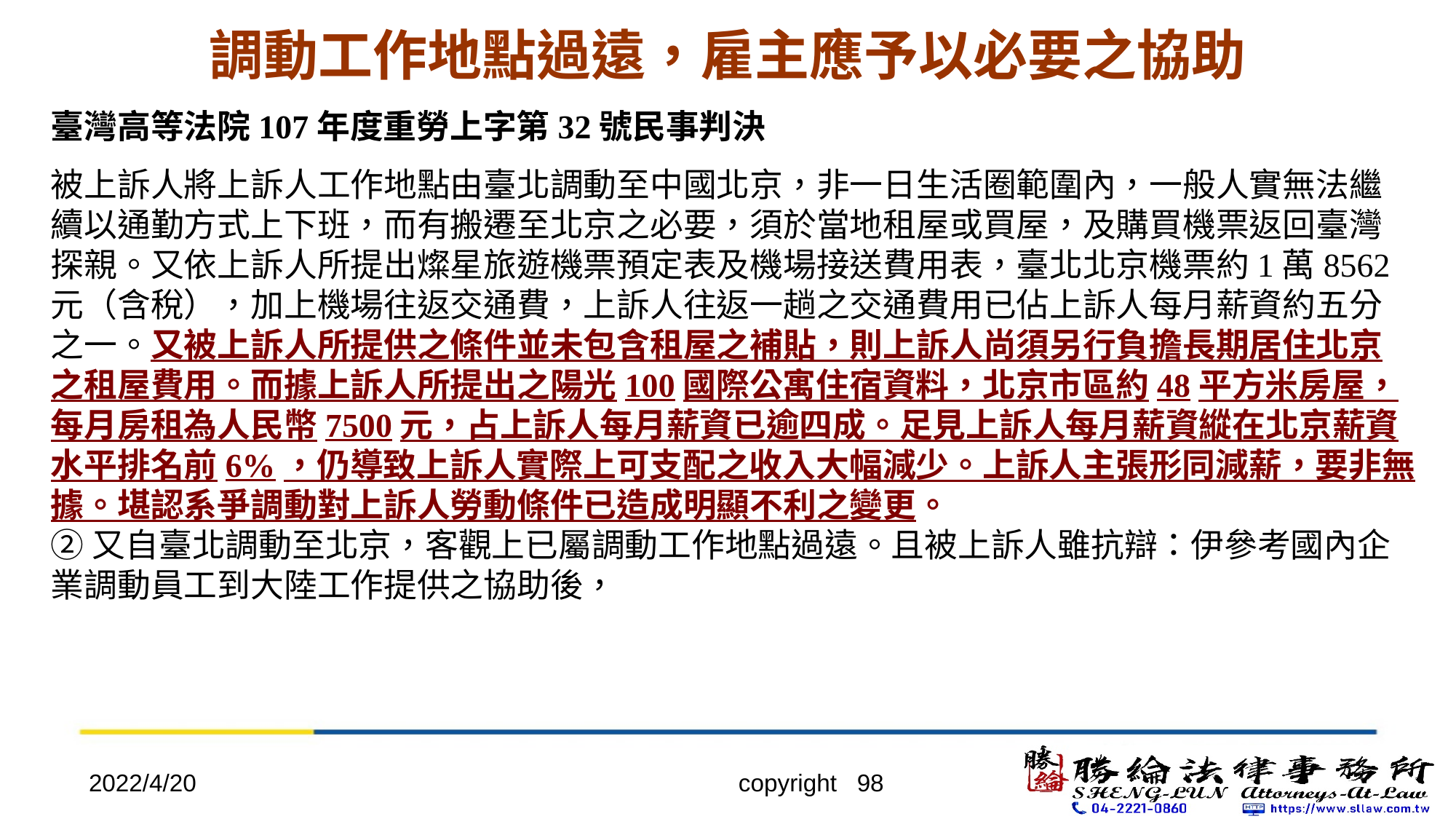

# 調動工作地點過遠，雇主應予以必要之協助
臺灣高等法院107年度重勞上字第32號民事判決

被上訴人將上訴人工作地點由臺北調動至中國北京，非一日生活圈範圍內，一般人實無法繼續以通勤方式上下班，而有搬遷至北京之必要，須於當地租屋或買屋，及購買機票返回臺灣探親。又依上訴人所提出燦星旅遊機票預定表及機場接送費用表，臺北北京機票約1萬8562元（含稅），加上機場往返交通費，上訴人往返一趟之交通費用已佔上訴人每月薪資約五分之一。又被上訴人所提供之條件並未包含租屋之補貼，則上訴人尚須另行負擔長期居住北京之租屋費用。而據上訴人所提出之陽光100國際公寓住宿資料，北京市區約48平方米房屋，每月房租為人民幣7500元，占上訴人每月薪資已逾四成。足見上訴人每月薪資縱在北京薪資水平排名前6%，仍導致上訴人實際上可支配之收入大幅減少。上訴人主張形同減薪，要非無據。堪認系爭調動對上訴人勞動條件已造成明顯不利之變更。
②又自臺北調動至北京，客觀上已屬調動工作地點過遠。且被上訴人雖抗辯：伊參考國內企業調動員工到大陸工作提供之協助後，
2022/4/20
copyright   98